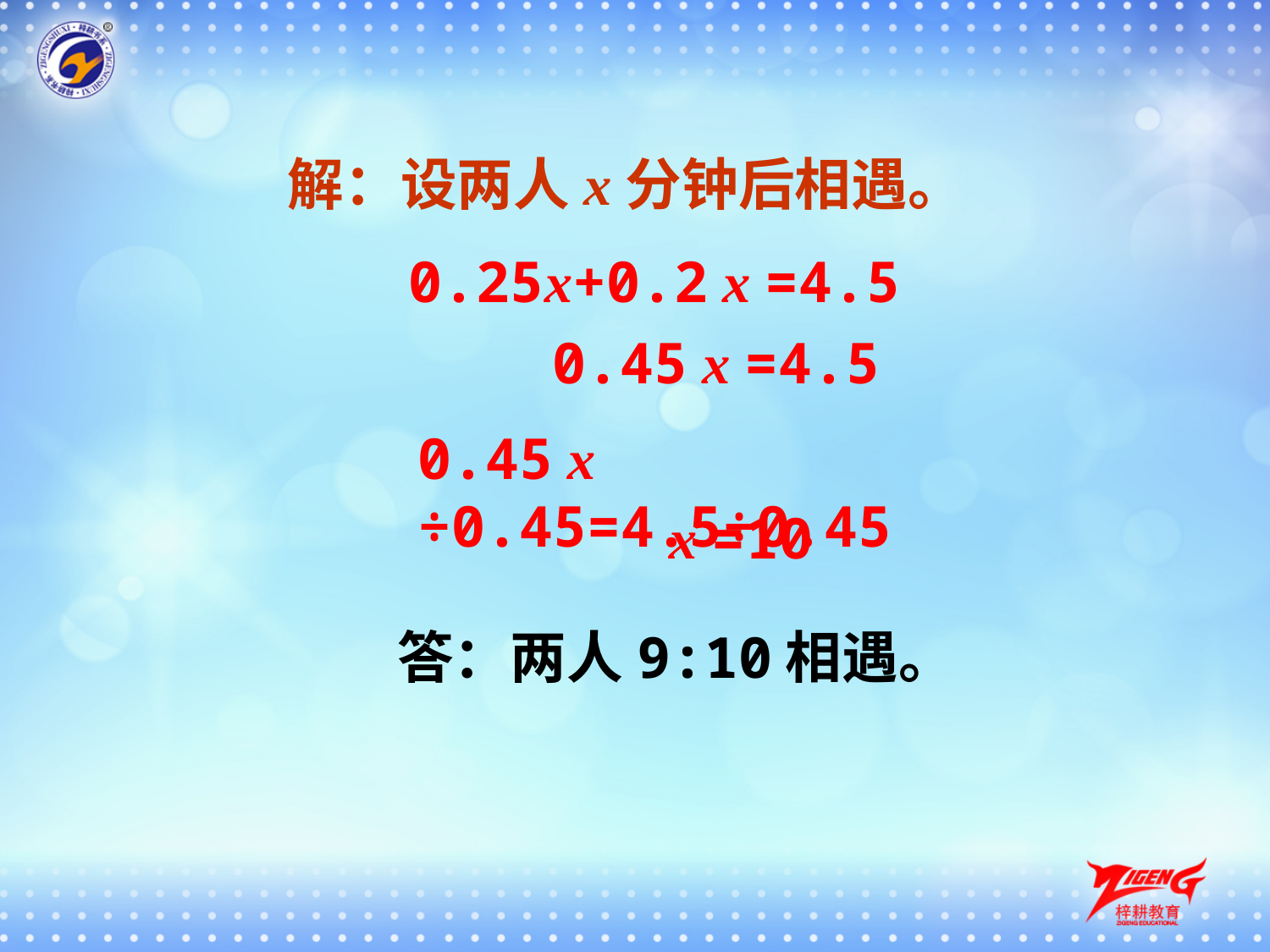

解：设两人x分钟后相遇。
0.25x+0.2 x =4.5
0.45 x =4.5
0.45 x ÷0.45=4.5÷0.45
x =10
答：两人9:10相遇。